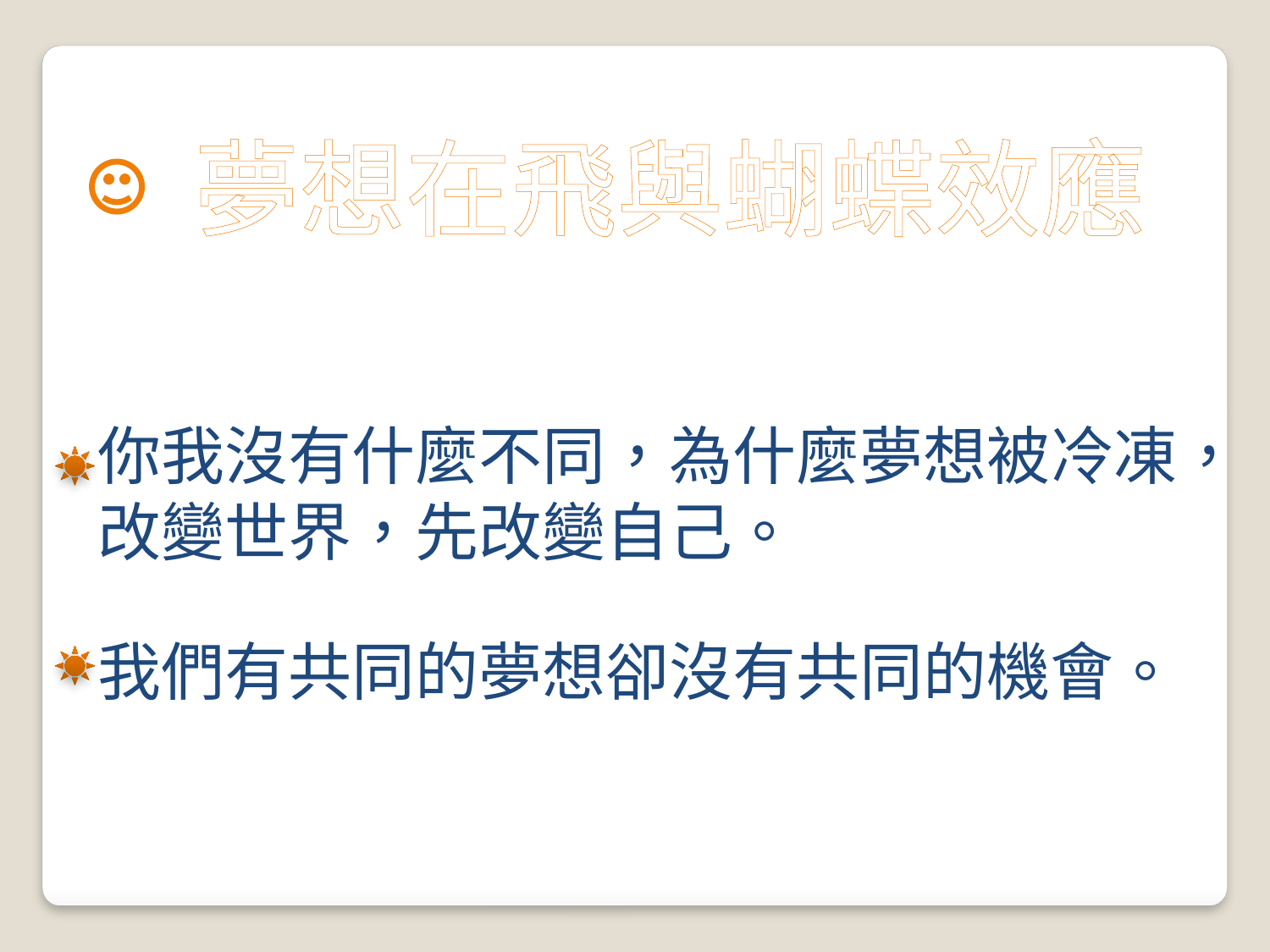

夢想在飛與蝴蝶效應

你我沒有什麼不同，為什麼夢想被冷凍，改變世界，先改變自己。

我們有共同的夢想卻沒有共同的機會。